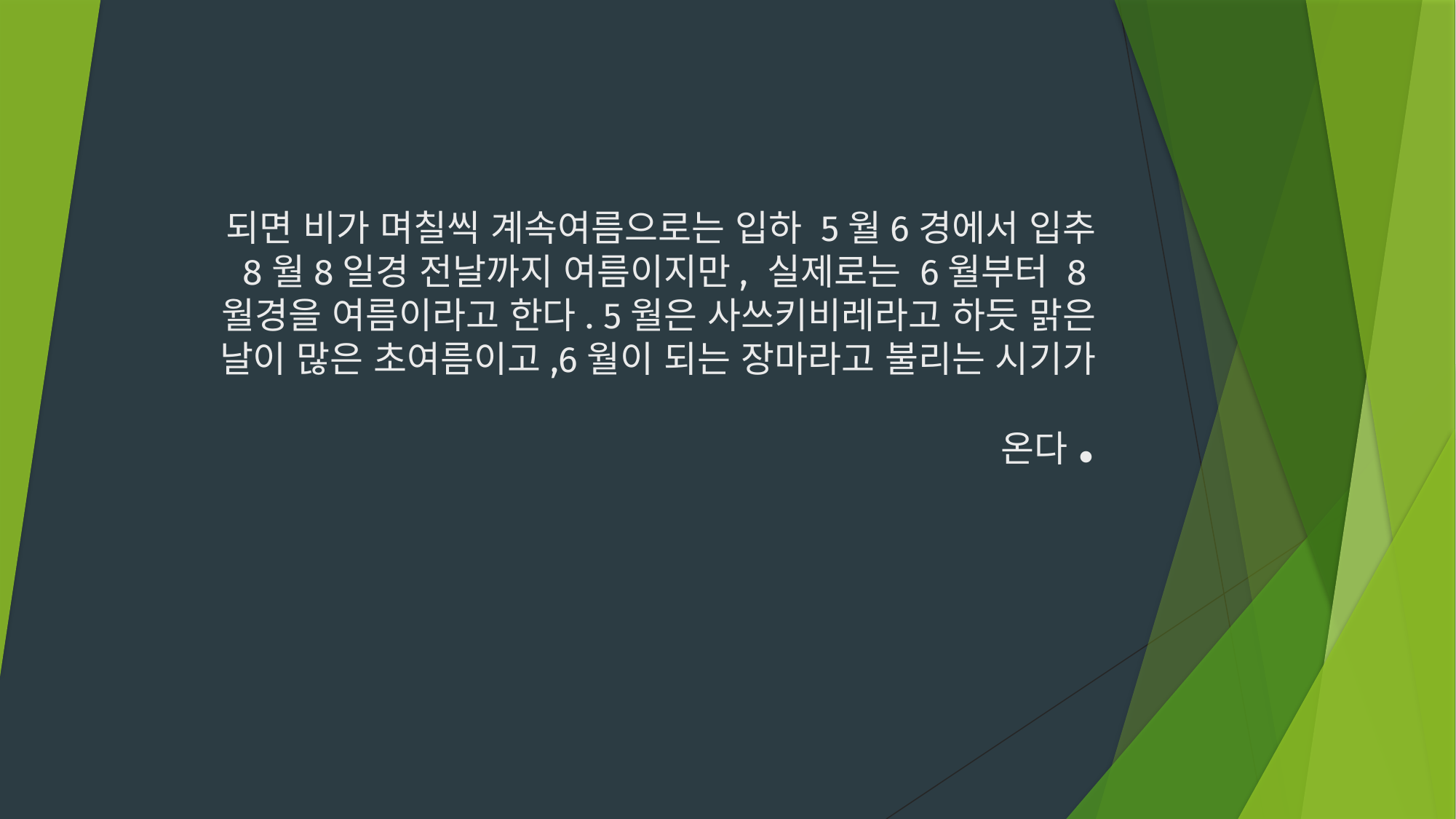

# 되면 비가 며칠씩 계속여름으로는 입하 5월6경에서 입추 8월8일경 전날까지 여름이지만, 실제로는 6월부터 8월경을 여름이라고 한다. 5월은 사쓰키비레라고 하듯 맑은 날이 많은 초여름이고,6월이 되는 장마라고 불리는 시기가 온다.